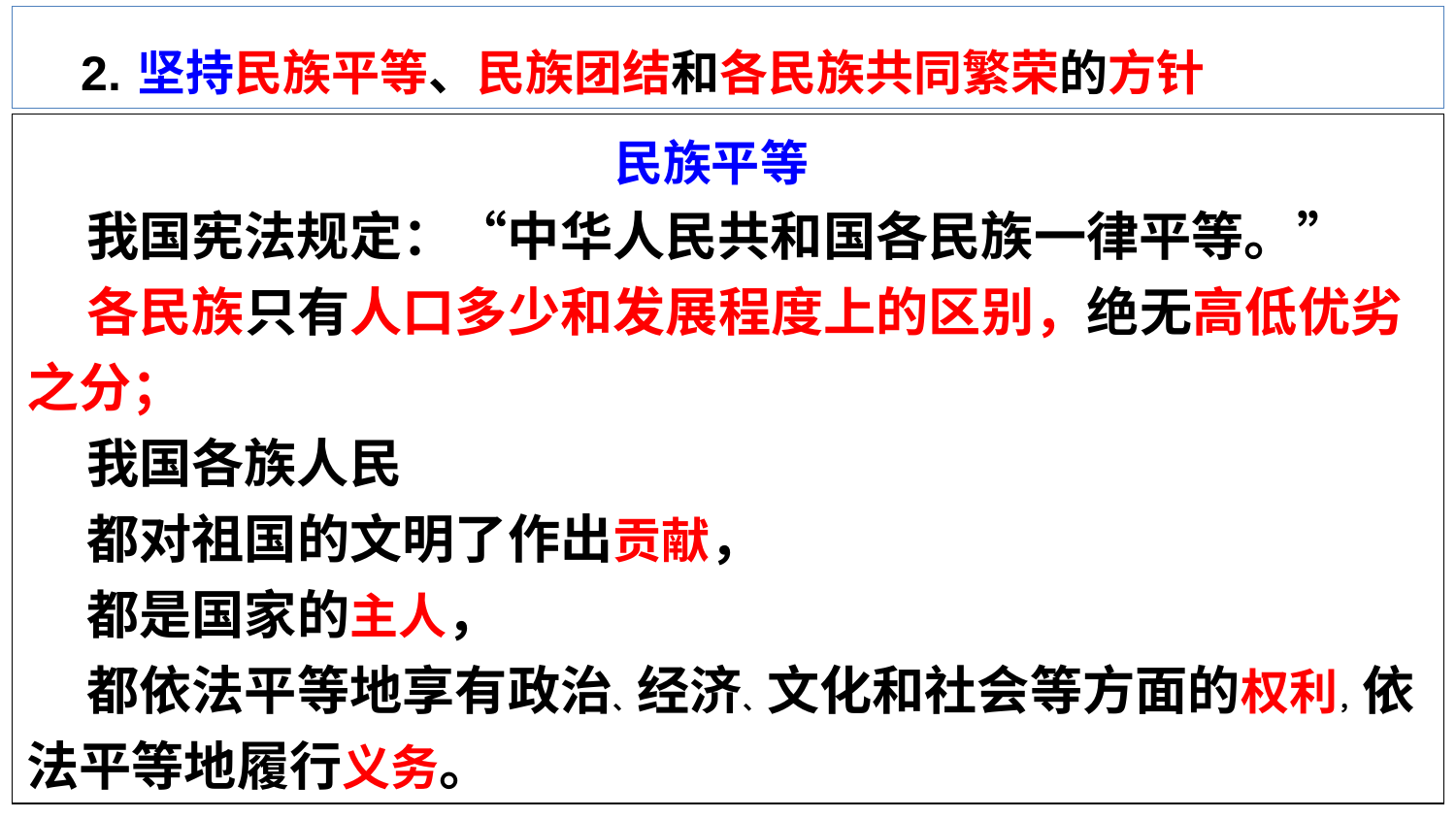

2.坚持民族平等、民族团结和各民族共同繁荣的方针
民族平等
    我国宪法规定：“中华人民共和国各民族一律平等。”
    各民族只有人口多少和发展程度上的区别，绝无高低优劣之分；
    我国各族人民
    都对祖国的文明了作出贡献，
    都是国家的主人，
    都依法平等地享有政治、经济、文化和社会等方面的权利，依法平等地履行义务。